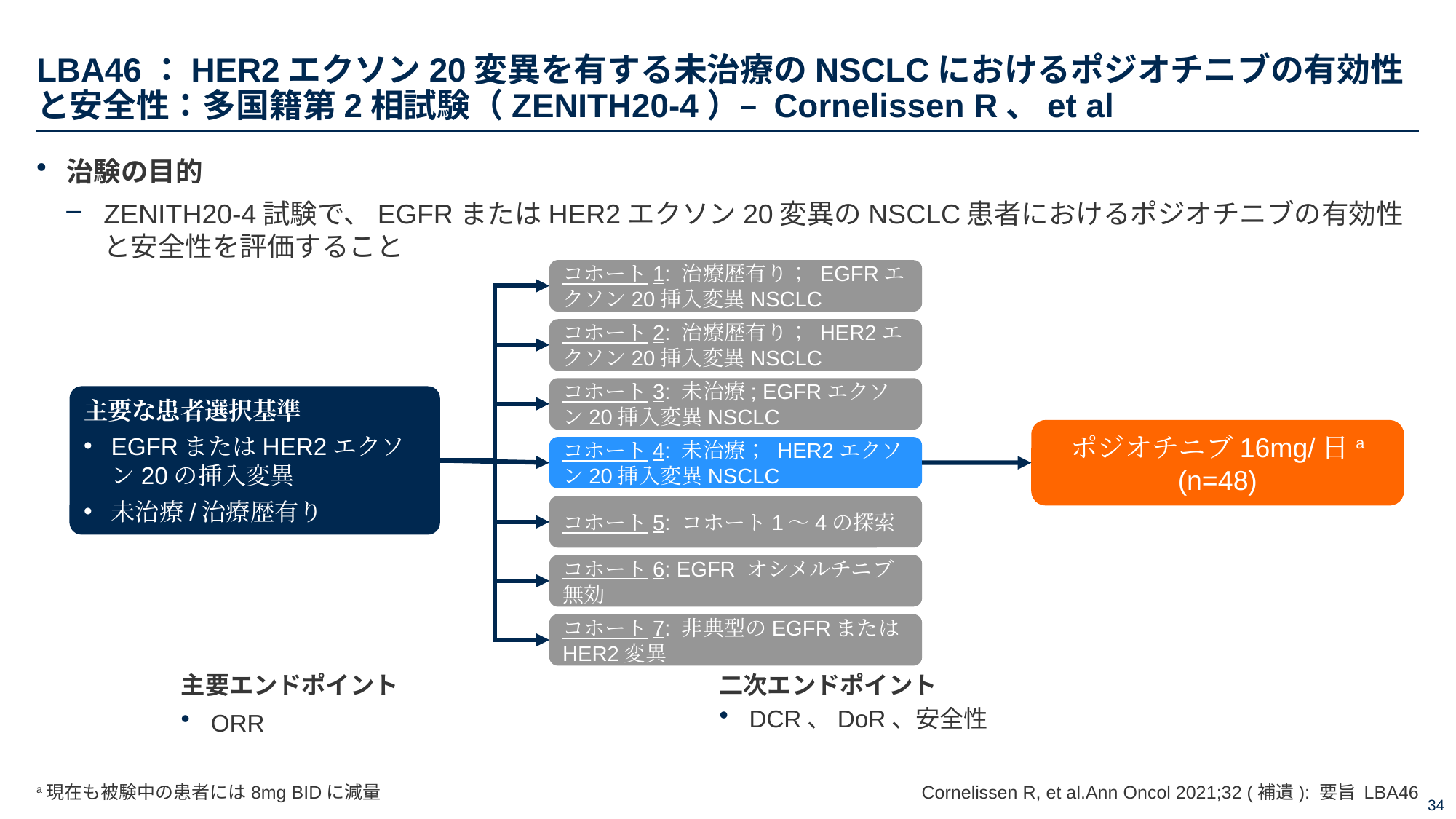

# LBA46：HER2エクソン20変異を有する未治療のNSCLCにおけるポジオチニブの有効性と安全性：多国籍第2相試験（ZENITH20-4）– Cornelissen R、et al
治験の目的
ZENITH20-4試験で、EGFRまたはHER2エクソン20変異のNSCLC患者におけるポジオチニブの有効性と安全性を評価すること
コホート1: 治療歴有り； EGFRエクソン20挿入変異NSCLC
コホート2: 治療歴有り； HER2エクソン20挿入変異NSCLC
コホート3: 未治療; EGFRエクソン20挿入変異NSCLC
主要な患者選択基準
EGFRまたはHER2エクソン20の挿入変異
未治療/治療歴有り
ポジオチニブ16mg/日a
(n=48)
コホート4: 未治療； HER2エクソン20挿入変異NSCLC
コホート5: コホート1〜4の探索
コホート6: EGFR オシメルチニブ無効
コホート7: 非典型のEGFRまたはHER2変異
主要エンドポイント
ORR

二次エンドポイント
DCR、DoR、安全性
a現在も被験中の患者には8mg BIDに減量
Cornelissen R, et al.Ann Oncol 2021;32 (補遺): 要旨 LBA46